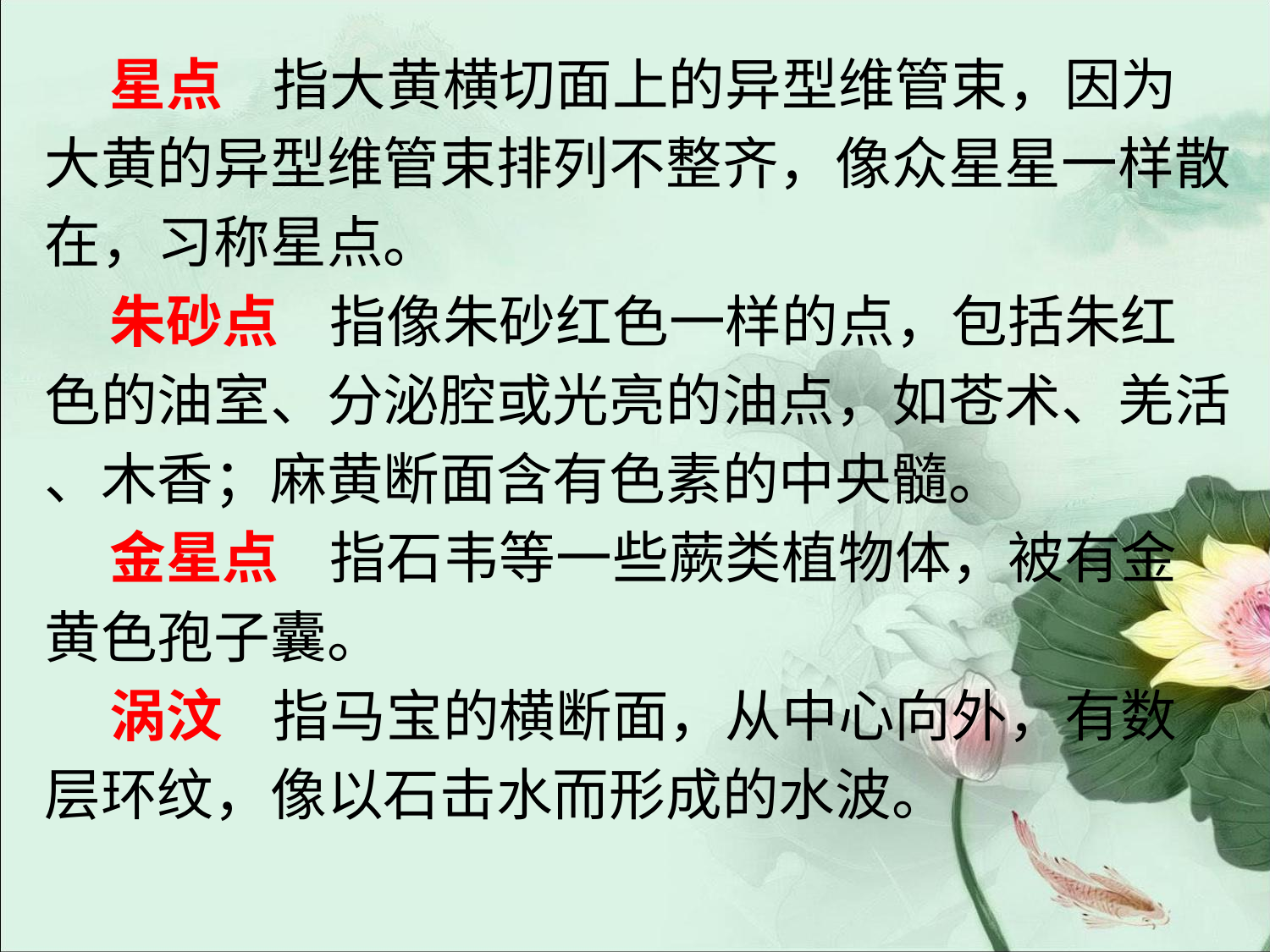

#
    星点    指大黄横切面上的异型维管束，因为
大黄的异型维管束排列不整齐，像众星星一样散
在，习称星点。
    朱砂点    指像朱砂红色一样的点，包括朱红
色的油室、分泌腔或光亮的油点，如苍术、羌活
、木香；麻黄断面含有色素的中央髓。
    金星点    指石韦等一些蕨类植物体，被有金
黄色孢子囊。
    涡汶    指马宝的横断面，从中心向外，有数
层环纹，像以石击水而形成的水波。